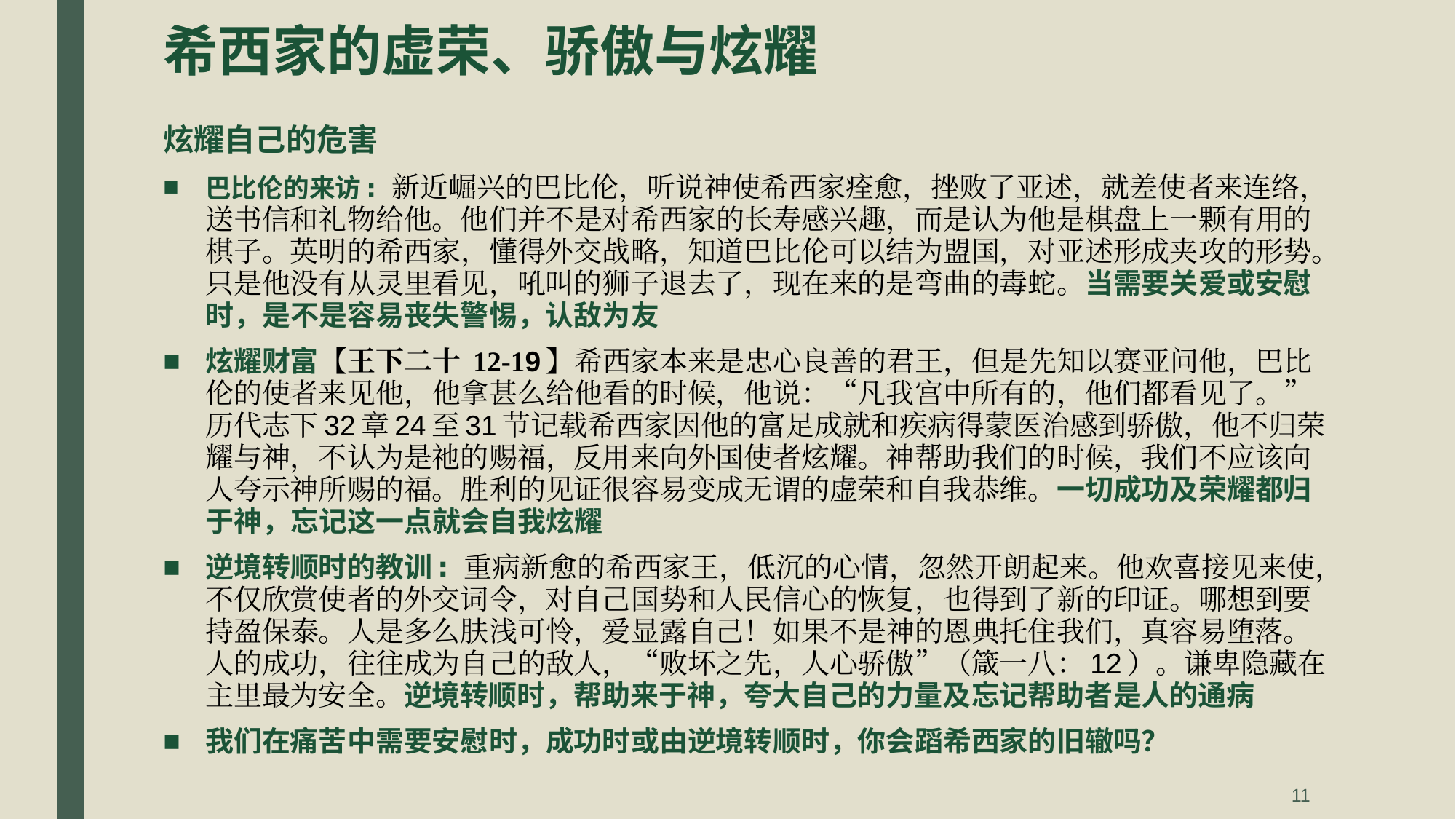

# 希西家的虚荣、骄傲与炫耀
炫耀自己的危害
巴比伦的来访: 新近崛兴的巴比伦，听说神使希西家痊愈，挫败了亚述，就差使者来连络，送书信和礼物给他。他们并不是对希西家的长寿感兴趣，而是认为他是棋盘上一颗有用的棋子。英明的希西家，懂得外交战略，知道巴比伦可以结为盟国，对亚述形成夹攻的形势。只是他没有从灵里看见，吼叫的狮子退去了，现在来的是弯曲的毒蛇。当需要关爱或安慰时，是不是容易丧失警惕，认敌为友
炫耀财富【王下二十 12-19】希西家本来是忠心良善的君王，但是先知以赛亚问他，巴比伦的使者来见他，他拿甚么给他看的时候，他说：“凡我宫中所有的，他们都看见了。”历代志下32章24至31节记载希西家因他的富足成就和疾病得蒙医治感到骄傲，他不归荣耀与神，不认为是祂的赐福，反用来向外国使者炫耀。神帮助我们的时候，我们不应该向人夸示神所赐的福。胜利的见证很容易变成无谓的虚荣和自我恭维。一切成功及荣耀都归于神，忘记这一点就会自我炫耀
逆境转顺时的教训: 重病新愈的希西家王，低沉的心情，忽然开朗起来。他欢喜接见来使，不仅欣赏使者的外交词令，对自己国势和人民信心的恢复，也得到了新的印证。哪想到要持盈保泰。人是多么肤浅可怜，爱显露自己！如果不是神的恩典托住我们，真容易堕落。人的成功，往往成为自己的敌人，“败坏之先，人心骄傲”（箴一八：12）。谦卑隐藏在主里最为安全。逆境转顺时，帮助来于神，夸大自己的力量及忘记帮助者是人的通病
我们在痛苦中需要安慰时，成功时或由逆境转顺时，你会蹈希西家的旧辙吗？

11